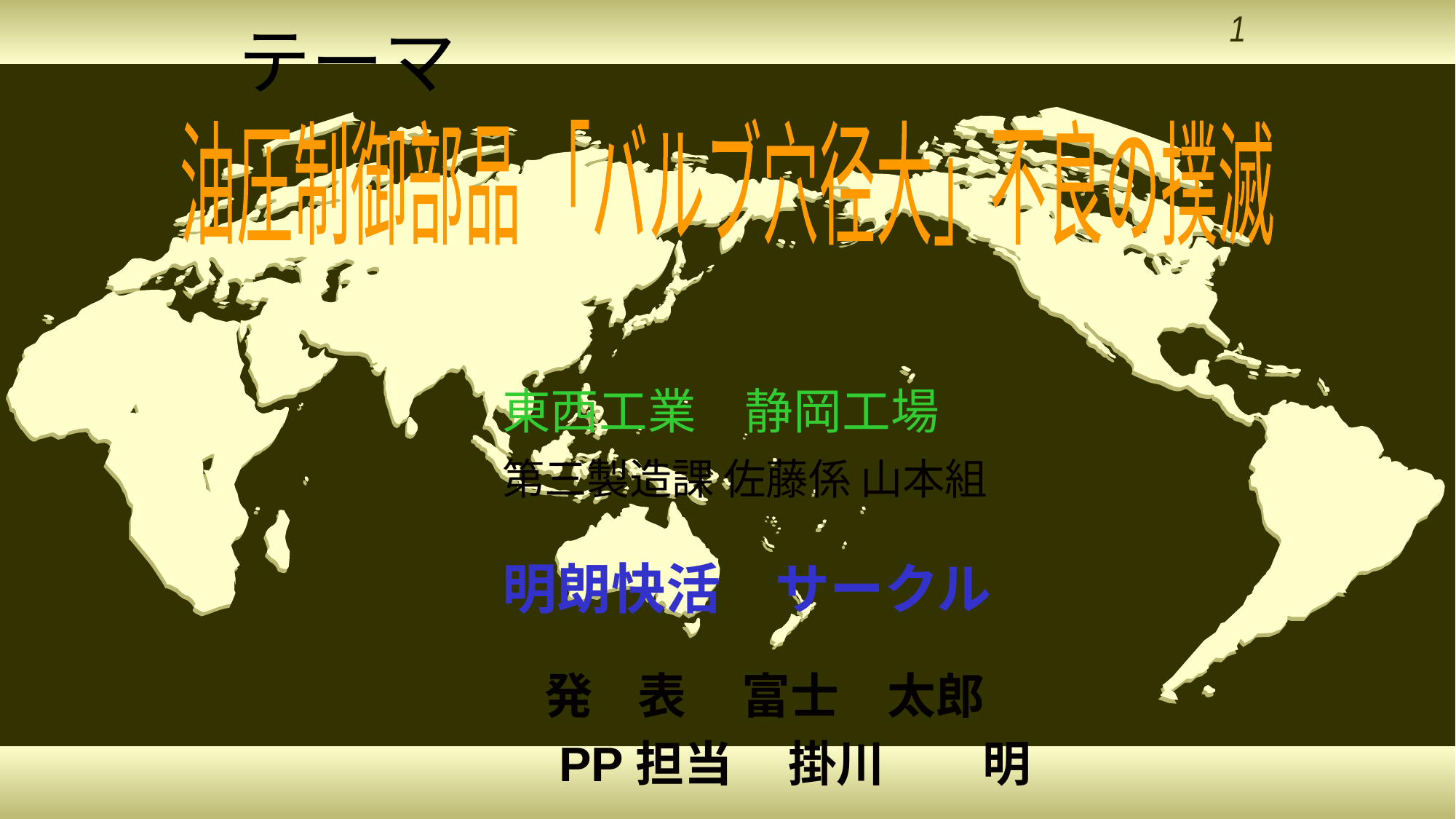

テーマ
1
 油圧制御部品 「バルブ穴径大」不良の撲滅
東西工業　静岡工場
第三製造課 佐藤係 山本組
明朗快活　サークル
           発    表     富士　太郎
           PP担当     掛川　　明
AS